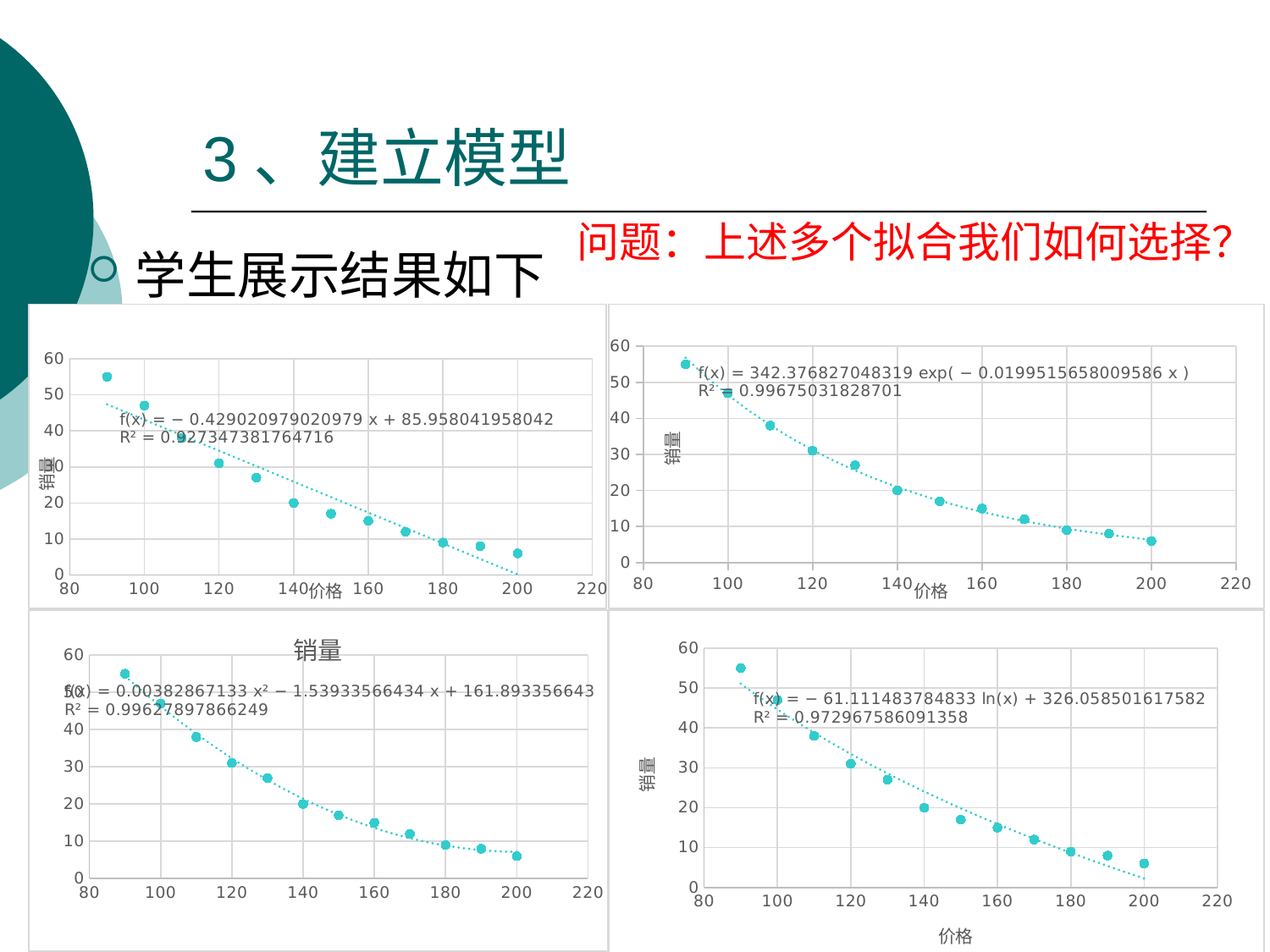

# 3、建立模型
问题：上述多个拟合我们如何选择？
学生展示结果如下

### Chart

| Category | 销量 |
|---|---|

### Chart

| Category | 销量 |
|---|---|

### Chart:

| Category | 销量 |
|---|---|

### Chart

| Category | 销量 |
|---|---|